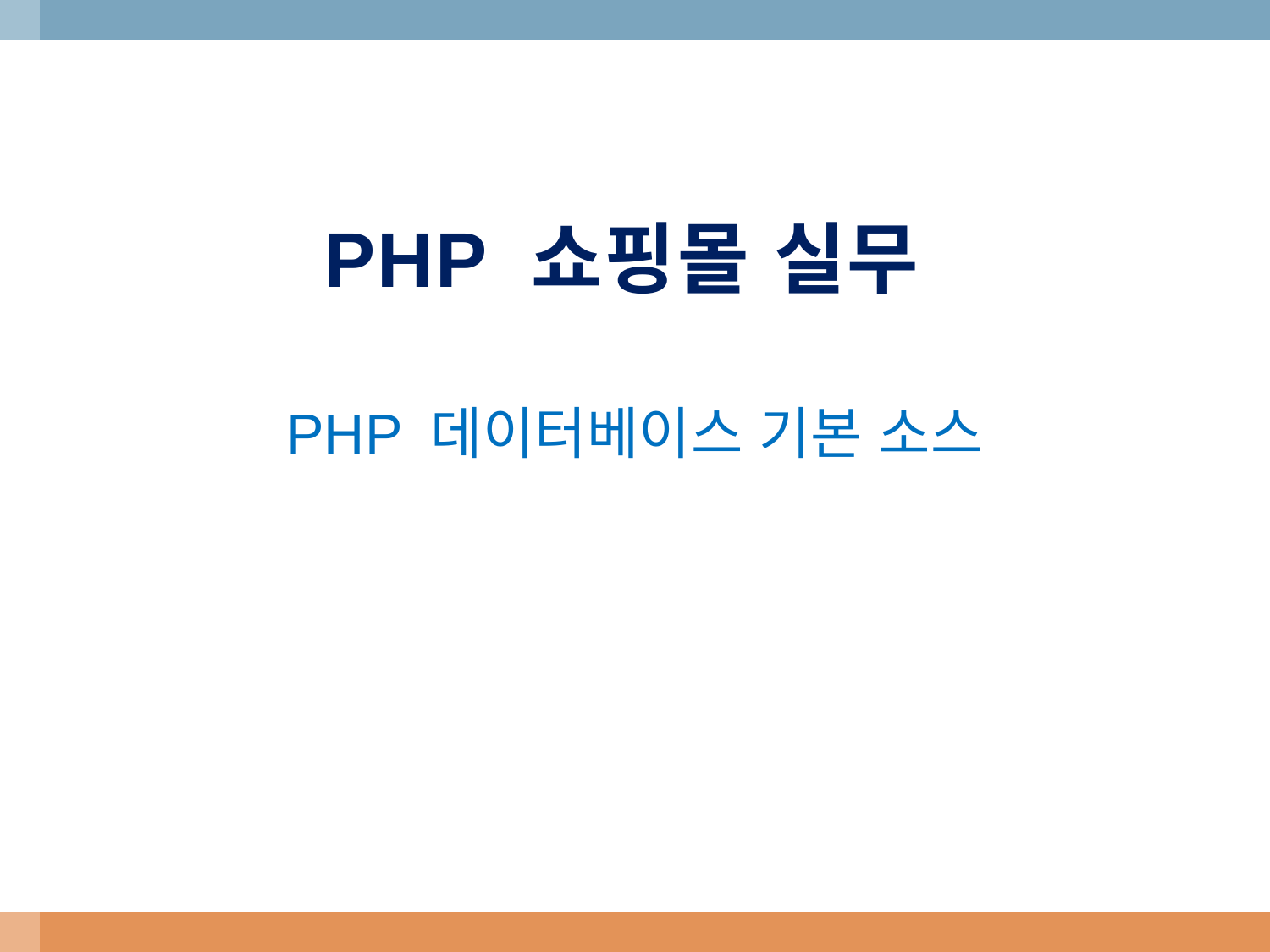

# PHP 쇼핑몰 실무
PHP 데이터베이스 기본 소스